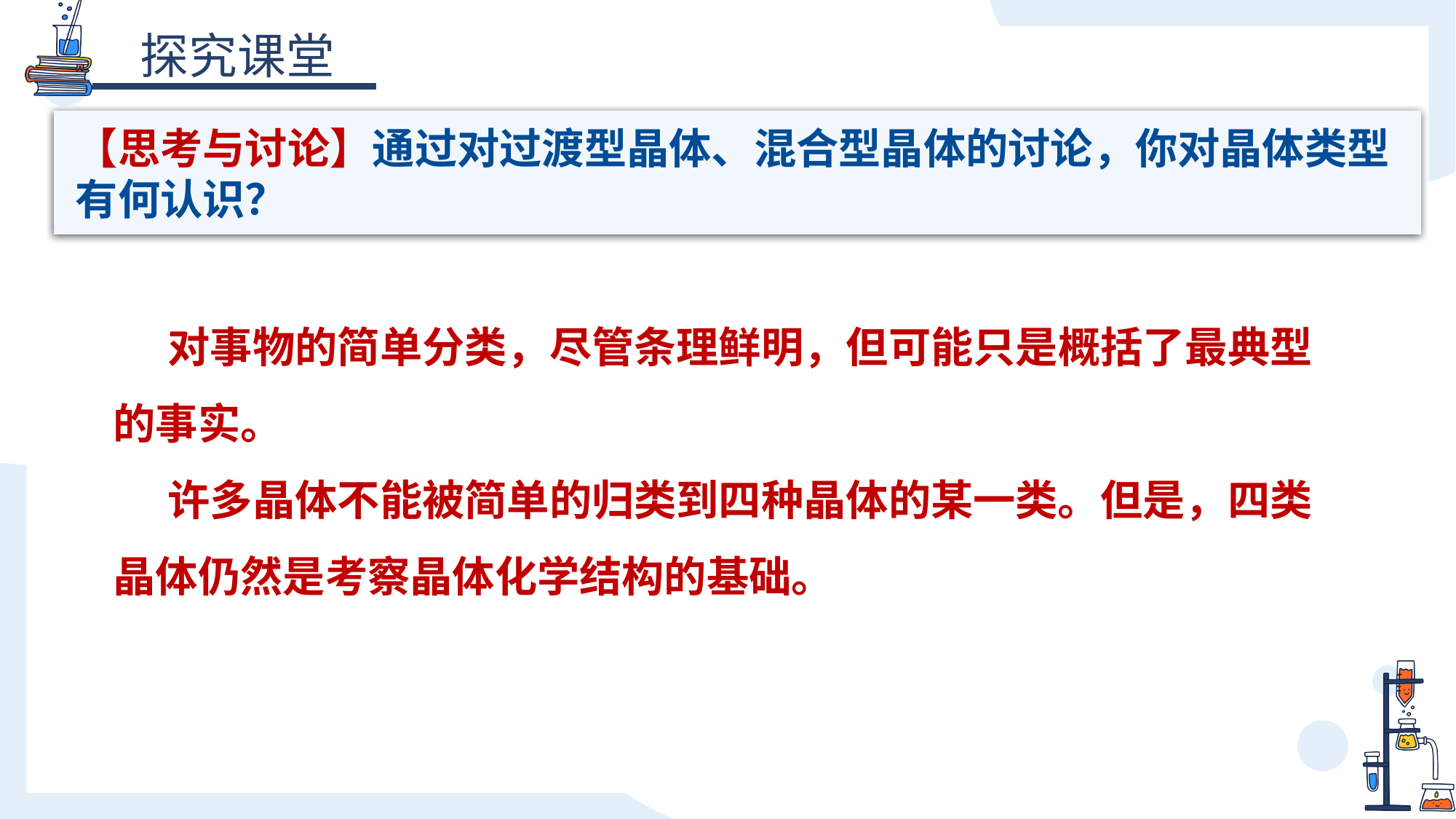

【思考与讨论】通过对过渡型晶体、混合型晶体的讨论，你对晶体类型有何认识？
对事物的简单分类，尽管条理鲜明，但可能只是概括了最典型的事实。
许多晶体不能被简单的归类到四种晶体的某一类。但是，四类晶体仍然是考察晶体化学结构的基础。